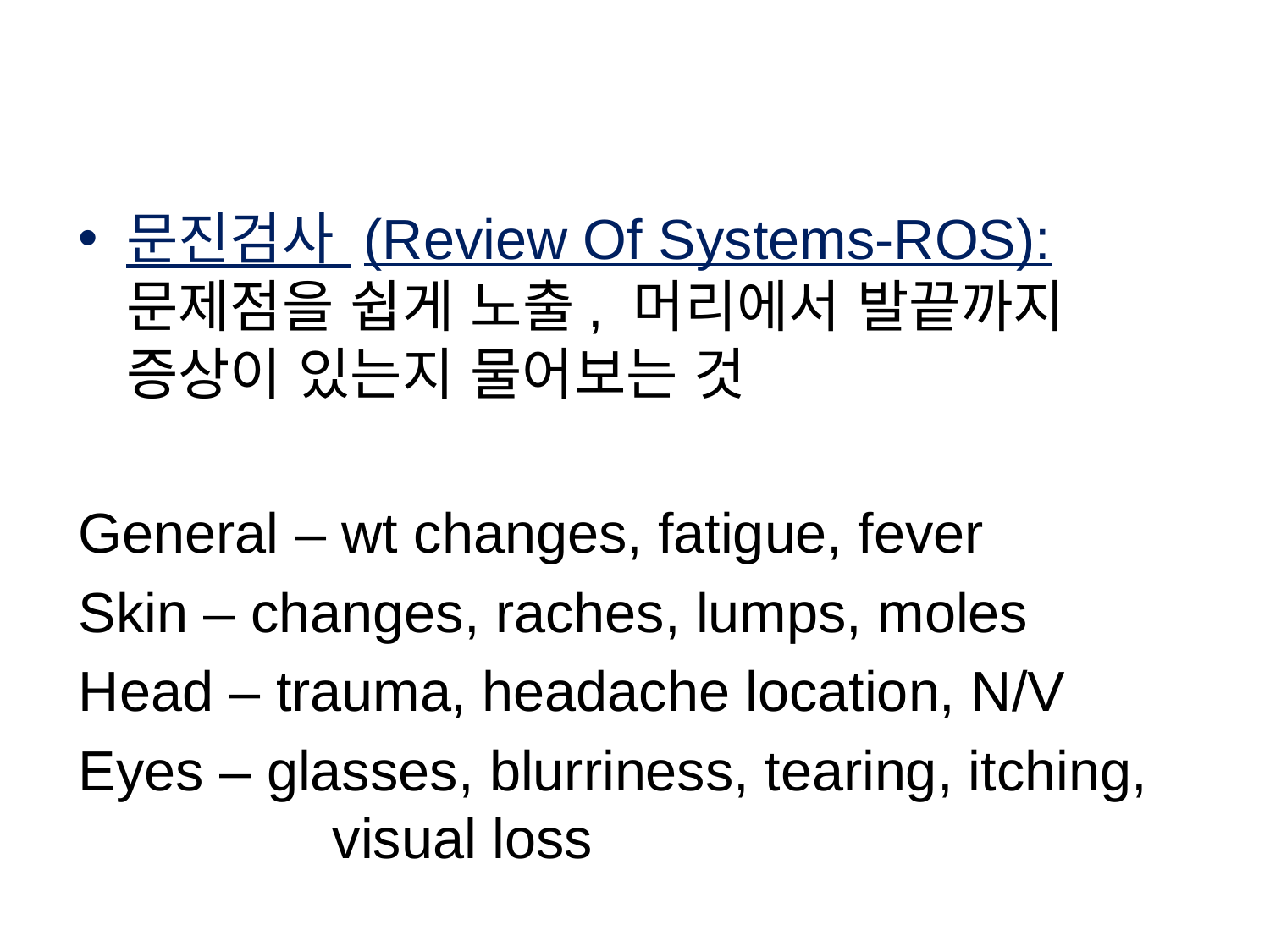

#
문진검사 (Review Of Systems-ROS): 문제점을 쉽게 노출, 머리에서 발끝까지 증상이 있는지 물어보는 것

General – wt changes, fatigue, fever
Skin – changes, raches, lumps, moles
Head – trauma, headache location, N/V
Eyes – glasses, blurriness, tearing, itching, 		visual loss